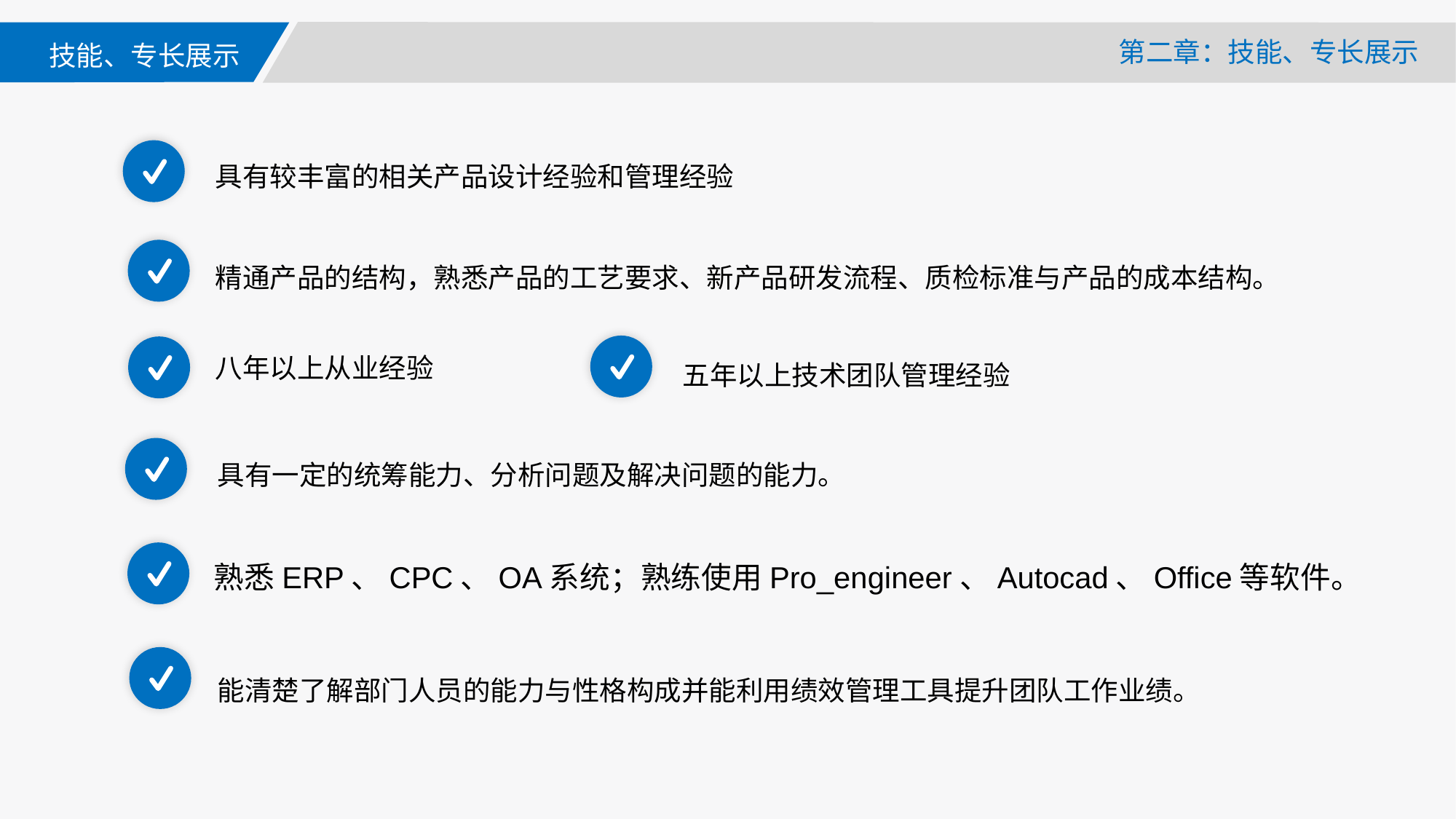

第二章：技能、专长展示

技能、专长展示

具有较丰富的相关产品设计经验和管理经验
精通产品的结构，熟悉产品的工艺要求、新产品研发流程、质检标准与产品的成本结构。

八年以上从业经验

五年以上技术团队管理经验
具有一定的统筹能力、分析问题及解决问题的能力。

熟悉ERP、CPC、OA系统；熟练使用Pro_engineer、Autocad、Office等软件。

能清楚了解部门人员的能力与性格构成并能利用绩效管理工具提升团队工作业绩。